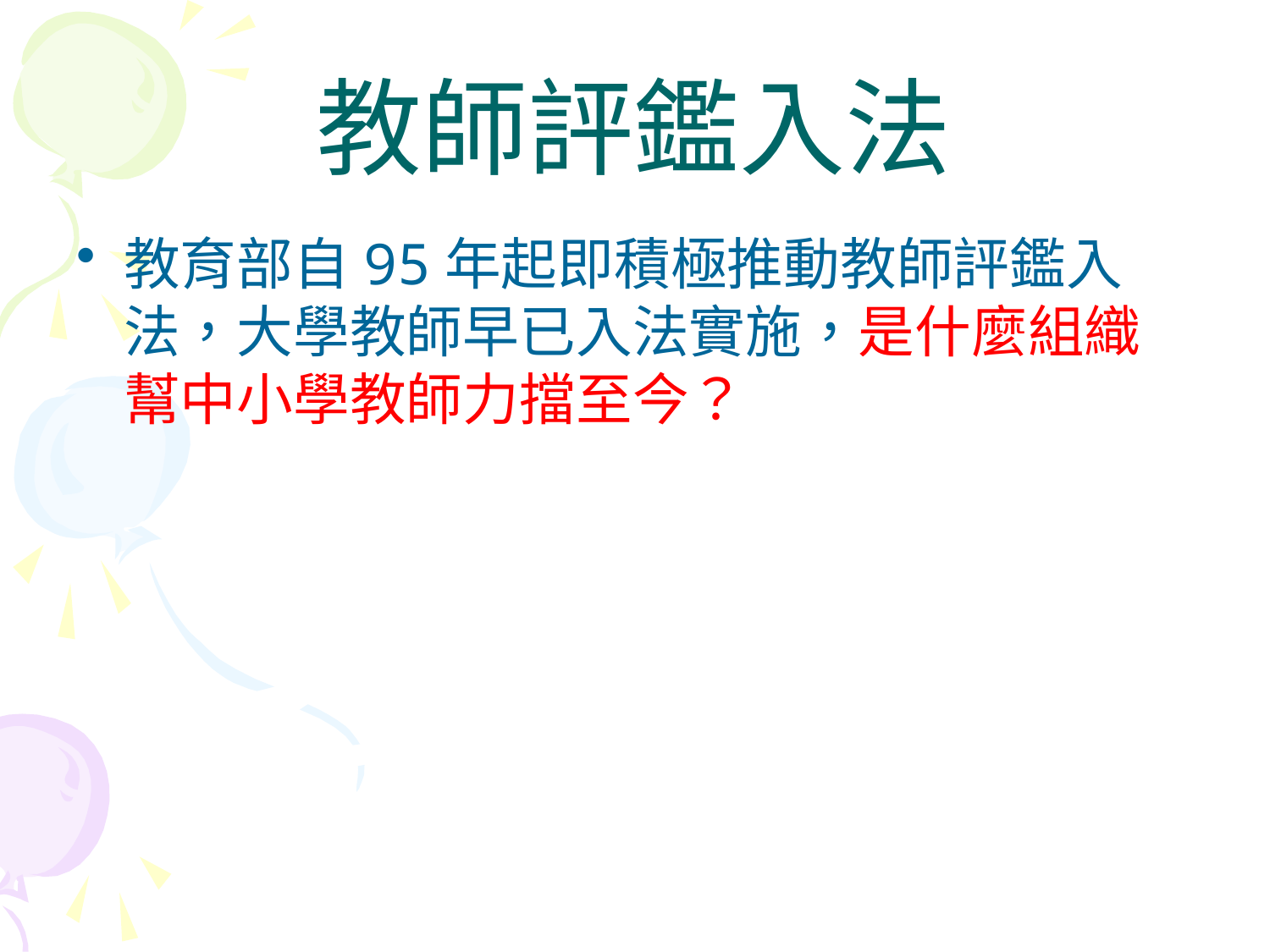

# 教師評鑑入法
教育部自95年起即積極推動教師評鑑入法，大學教師早已入法實施，是什麼組織幫中小學教師力擋至今？